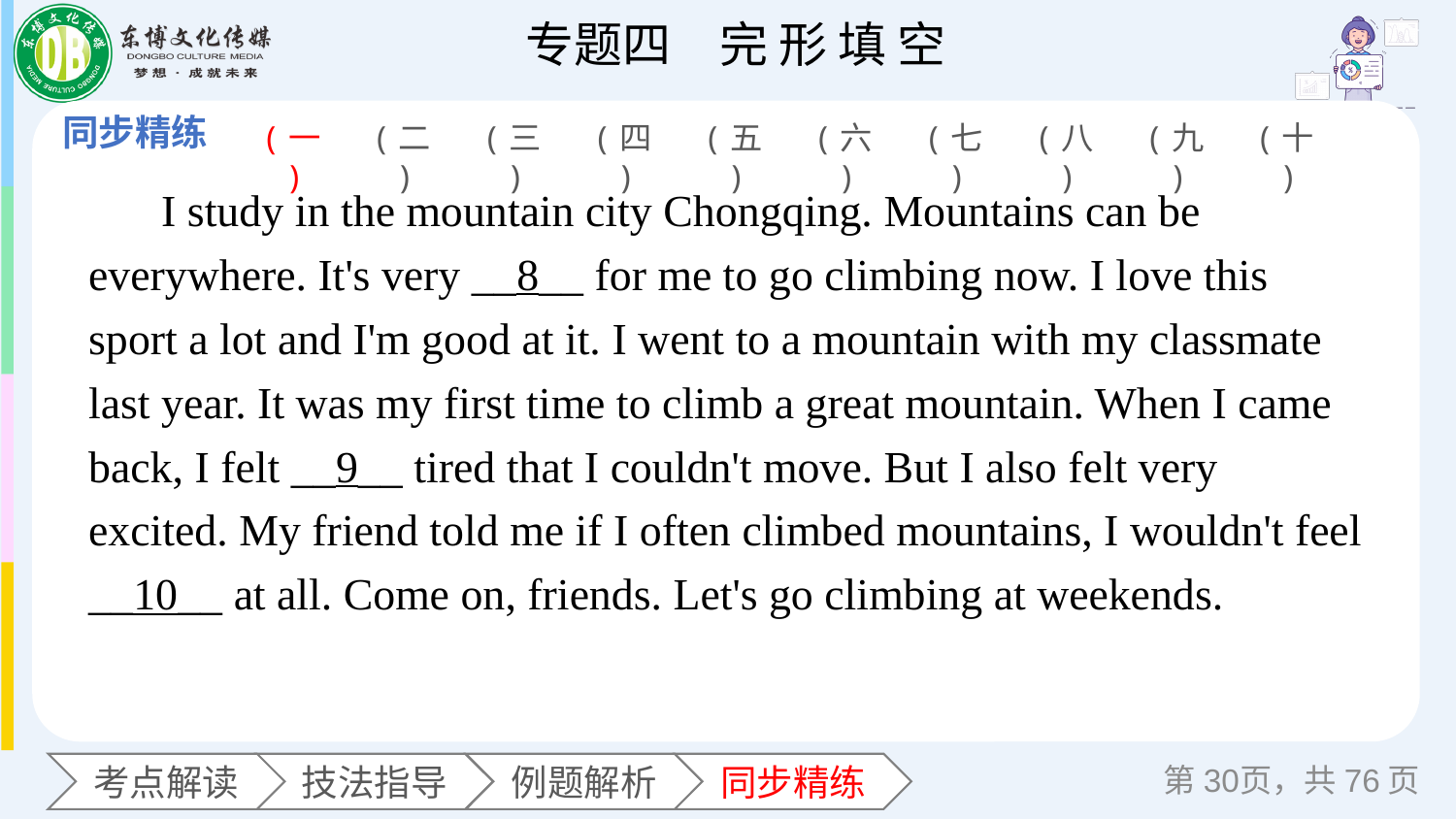

(一)
(二)
(三)
(四)
(五)
(六)
(七)
(八)
(九)
(十)
I study in the mountain city Chongqing. Mountains can be everywhere. It's very __8__ for me to go climbing now. I love this sport a lot and I'm good at it. I went to a mountain with my classmate last year. It was my first time to climb a great mountain. When I came back, I felt __9__ tired that I couldn't move. But I also felt very excited. My friend told me if I often climbed mountains, I wouldn't feel __10__ at all. Come on, friends. Let's go climbing at weekends.
第30页，共76页